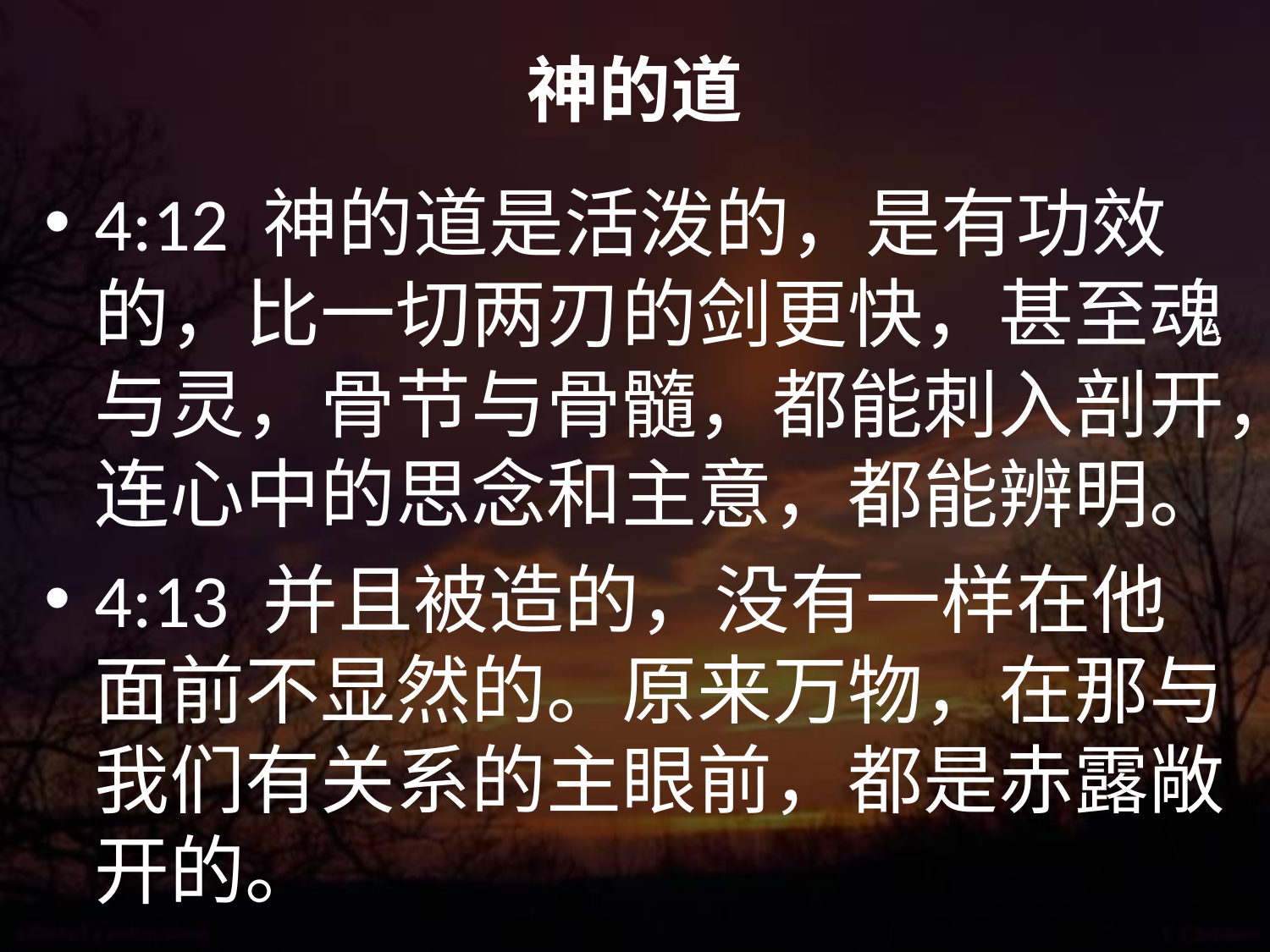

# 神的道
4:12 神的道是活泼的，是有功效的，比一切两刃的剑更快，甚至魂与灵，骨节与骨髓，都能刺入剖开，连心中的思念和主意，都能辨明。
4:13 并且被造的，没有一样在他面前不显然的。原来万物，在那与我们有关系的主眼前，都是赤露敞开的。